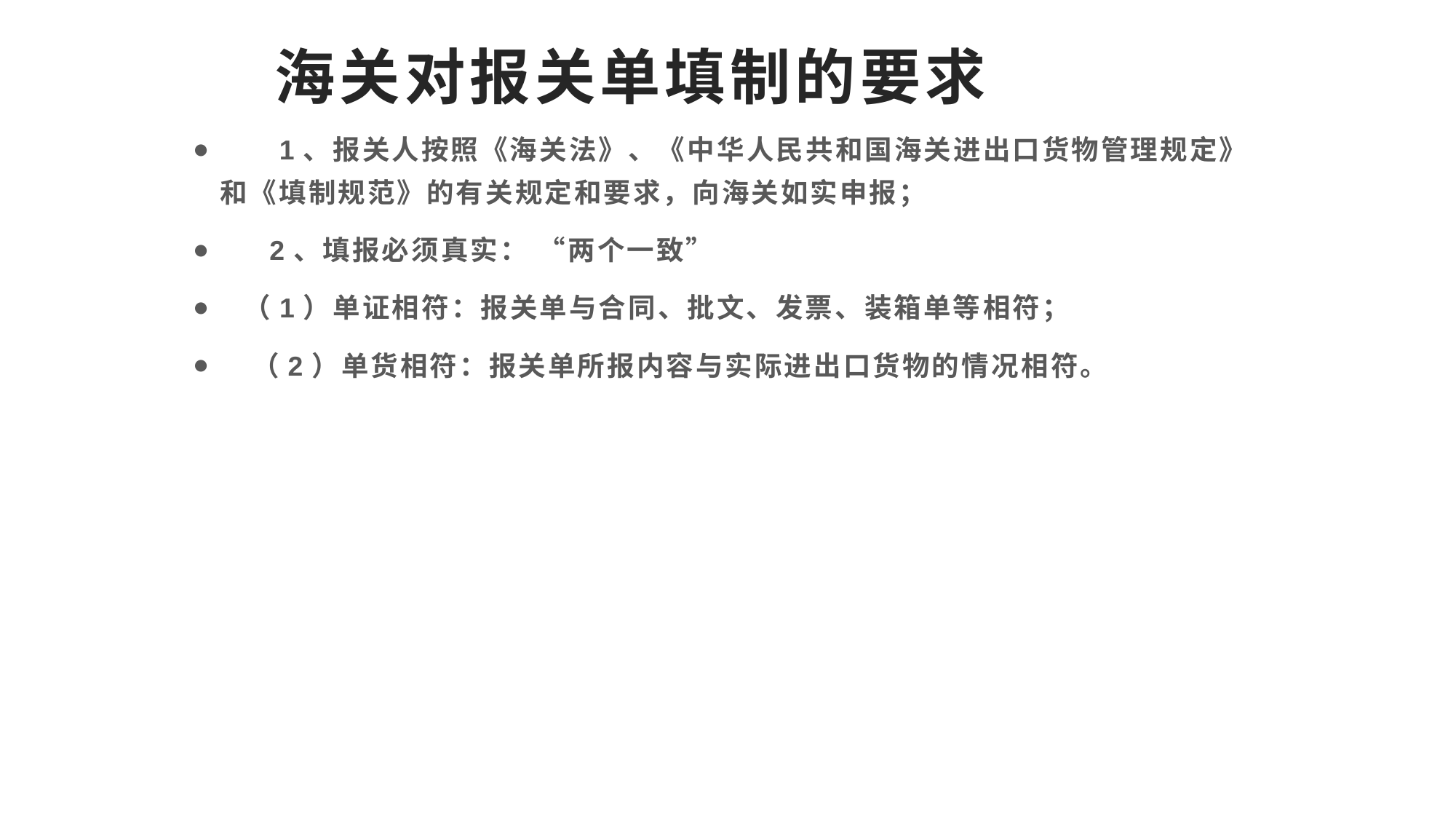

# 海关对报关单填制的要求
      1、报关人按照《海关法》、《中华人民共和国海关进出口货物管理规定》和《填制规范》的有关规定和要求，向海关如实申报；
     2、填报必须真实： “两个一致”
  （1）单证相符：报关单与合同、批文、发票、装箱单等相符；
   （2）单货相符：报关单所报内容与实际进出口货物的情况相符。